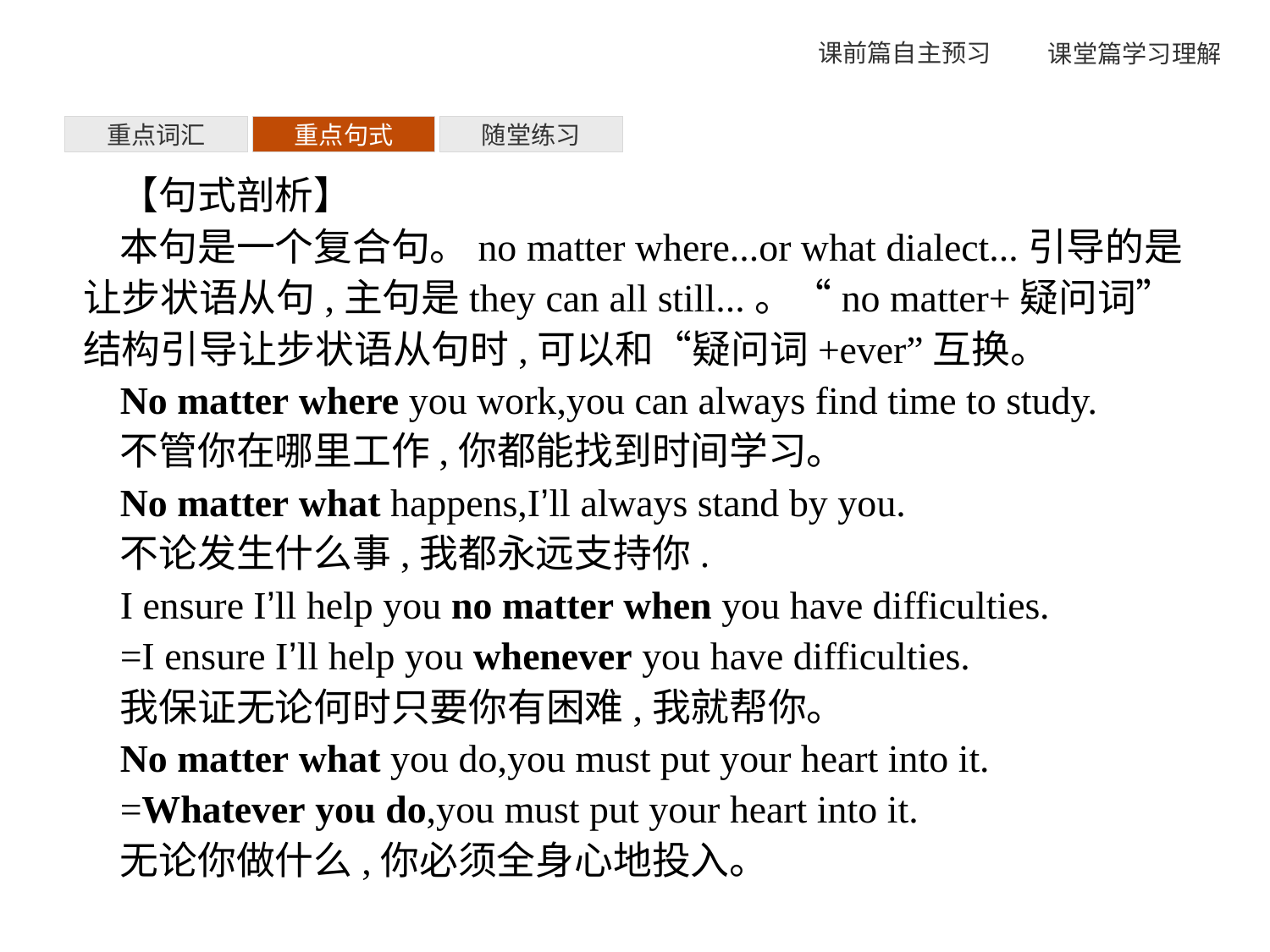

重点词汇
重点句式
随堂练习
【句式剖析】
本句是一个复合句。no matter where...or what dialect...引导的是让步状语从句,主句是they can all still...。“no matter+疑问词”结构引导让步状语从句时,可以和“疑问词+ever”互换。
No matter where you work,you can always find time to study.
不管你在哪里工作,你都能找到时间学习。
No matter what happens,I’ll always stand by you.
不论发生什么事,我都永远支持你.
I ensure I’ll help you no matter when you have difficulties.
=I ensure I’ll help you whenever you have difficulties.
我保证无论何时只要你有困难,我就帮你。
No matter what you do,you must put your heart into it.
=Whatever you do,you must put your heart into it.
无论你做什么,你必须全身心地投入。